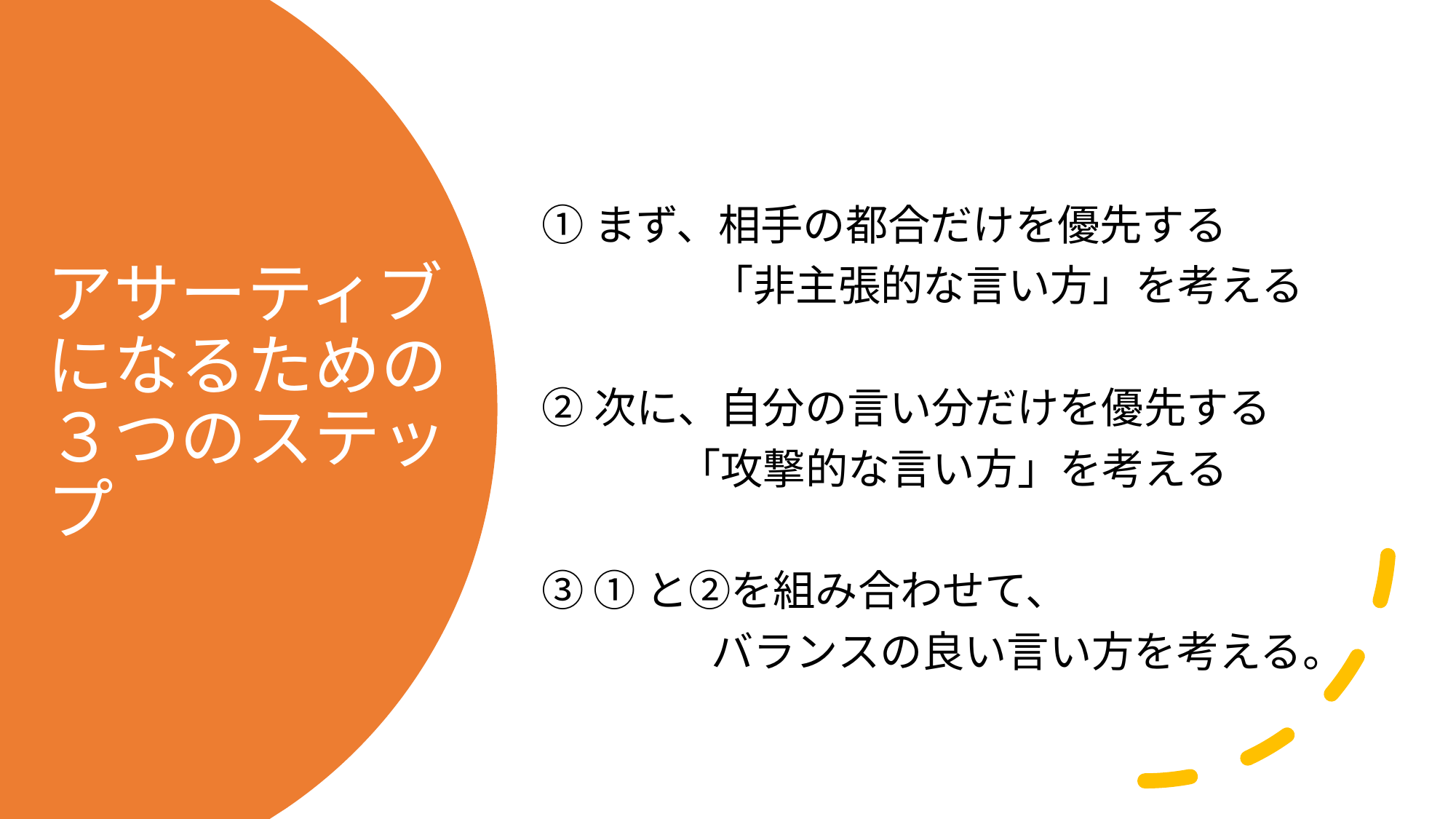

①まず、相手の都合だけを優先する
　　　　「非主張的な言い方」を考える

②次に、自分の言い分だけを優先する
　　　 「攻撃的な言い方」を考える

③ ①と②を組み合わせて、
　　　　バランスの良い言い方を考える。
# アサーティブになるための３つのステップ